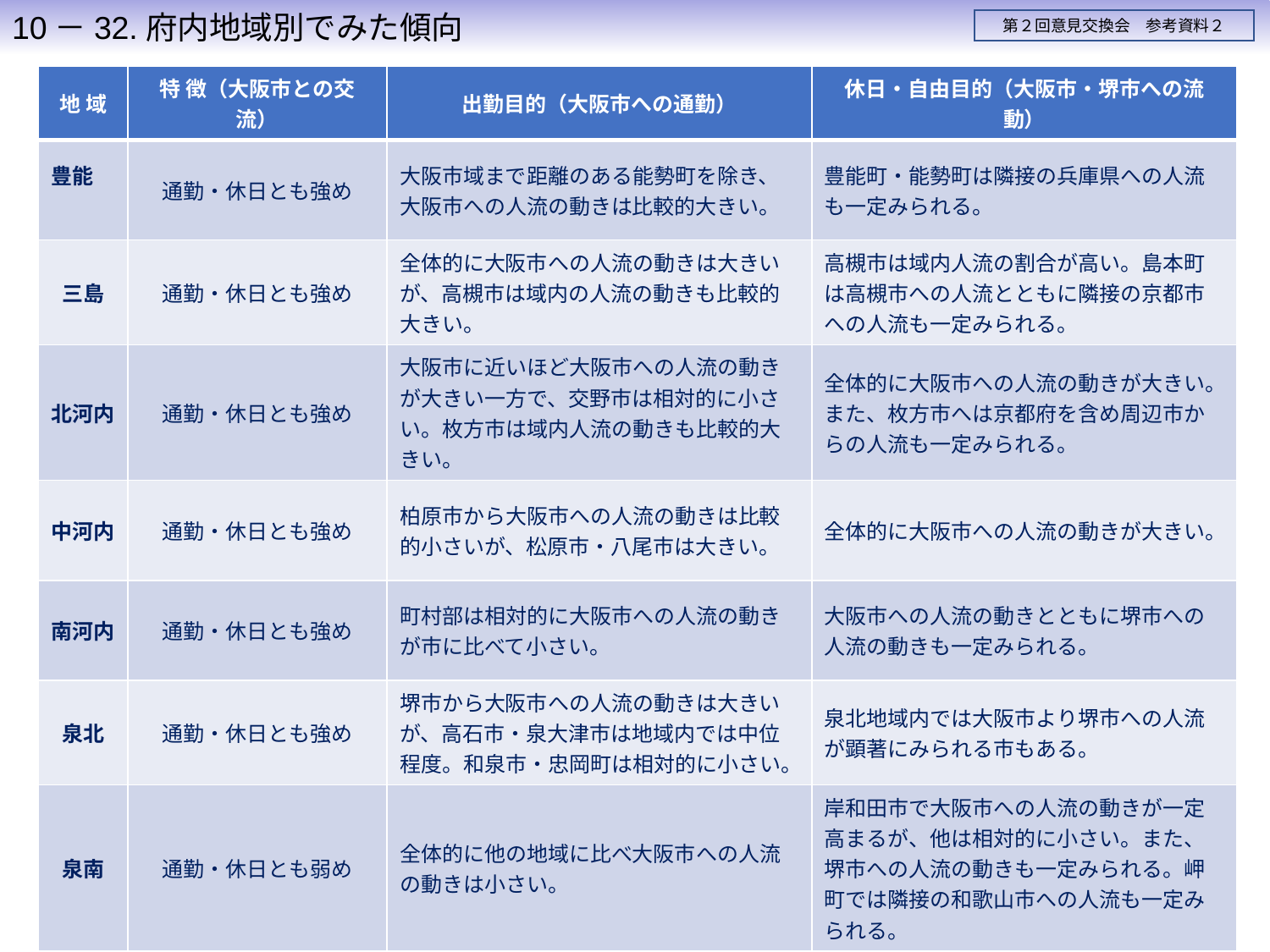

10－32.府内地域別でみた傾向
第２回意見交換会　参考資料２
| 地 域 | 特 徴（大阪市との交流） | 出勤目的（大阪市への通勤） | 休日・自由目的（大阪市・堺市への流動） |
| --- | --- | --- | --- |
| 豊能 | 通勤・休日とも強め | 大阪市域まで距離のある能勢町を除き、大阪市への人流の動きは比較的大きい。 | 豊能町・能勢町は隣接の兵庫県への人流も一定みられる。 |
| 三島 | 通勤・休日とも強め | 全体的に大阪市への人流の動きは大きいが、高槻市は域内の人流の動きも比較的大きい。 | 高槻市は域内人流の割合が高い。島本町は高槻市への人流とともに隣接の京都市への人流も一定みられる。 |
| 北河内 | 通勤・休日とも強め | 大阪市に近いほど大阪市への人流の動きが大きい一方で、交野市は相対的に小さい。枚方市は域内人流の動きも比較的大きい。 | 全体的に大阪市への人流の動きが大きい。また、枚方市へは京都府を含め周辺市からの人流も一定みられる。 |
| 中河内 | 通勤・休日とも強め | 柏原市から大阪市への人流の動きは比較的小さいが、松原市・八尾市は大きい。 | 全体的に大阪市への人流の動きが大きい。 |
| 南河内 | 通勤・休日とも強め | 町村部は相対的に大阪市への人流の動きが市に比べて小さい。 | 大阪市への人流の動きとともに堺市への人流の動きも一定みられる。 |
| 泉北 | 通勤・休日とも強め | 堺市から大阪市への人流の動きは大きいが、高石市・泉大津市は地域内では中位程度。和泉市・忠岡町は相対的に小さい。 | 泉北地域内では大阪市より堺市への人流が顕著にみられる市もある。 |
| 泉南 | 通勤・休日とも弱め | 全体的に他の地域に比べ大阪市への人流の動きは小さい。 | 岸和田市で大阪市への人流の動きが一定高まるが、他は相対的に小さい。また、堺市への人流の動きも一定みられる。岬町では隣接の和歌山市への人流も一定みられる。 |